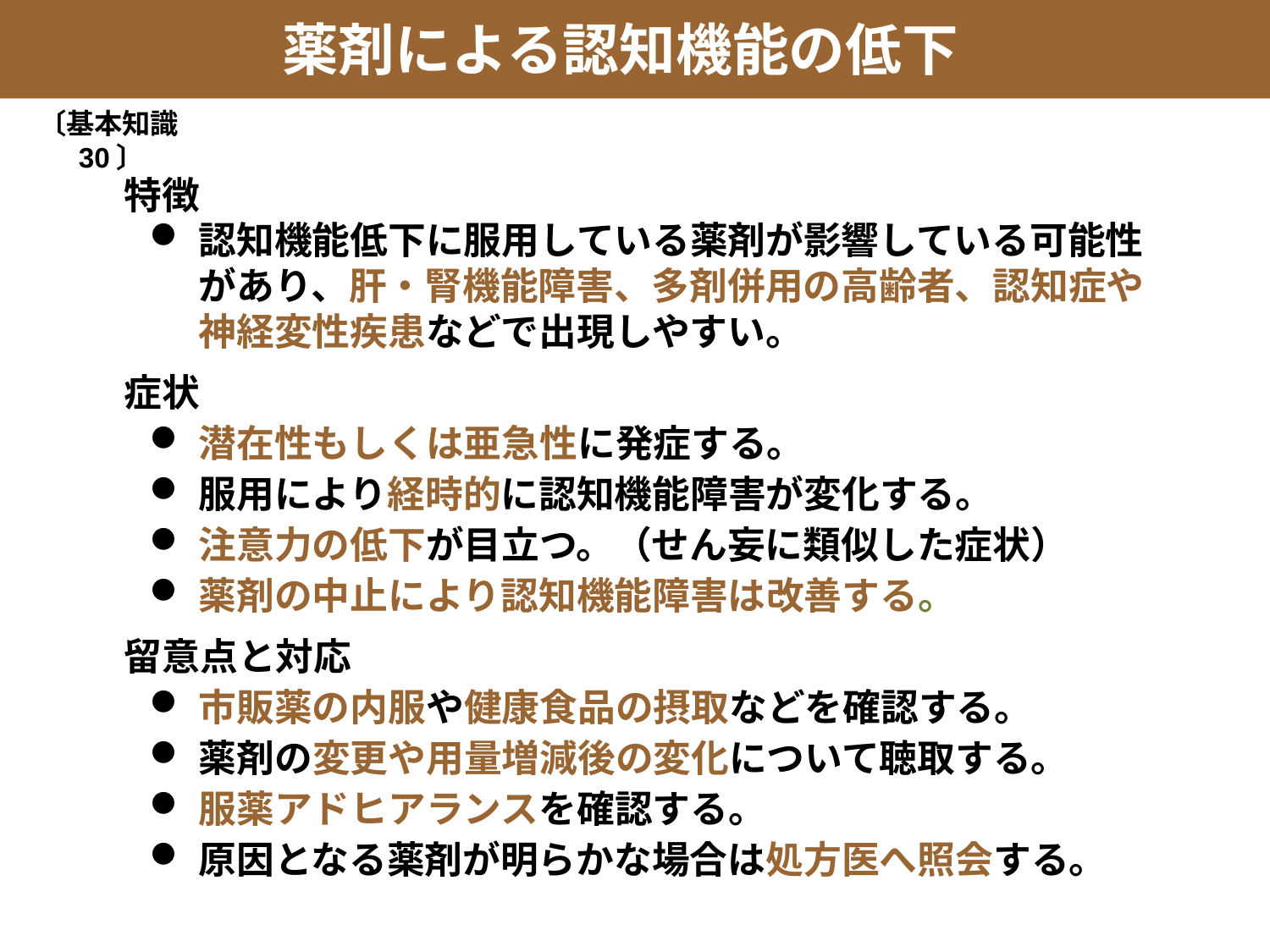

薬剤による認知機能の低下
〔基本知識30〕
特徴
認知機能低下に服用している薬剤が影響している可能性があり、肝・腎機能障害、多剤併用の高齢者、認知症や神経変性疾患などで出現しやすい。
症状
潜在性もしくは亜急性に発症する。
服用により経時的に認知機能障害が変化する。
注意力の低下が目立つ。（せん妄に類似した症状）
薬剤の中止により認知機能障害は改善する。
留意点と対応
市販薬の内服や健康食品の摂取などを確認する。
薬剤の変更や用量増減後の変化について聴取する。
服薬アドヒアランスを確認する。
原因となる薬剤が明らかな場合は処方医へ照会する。